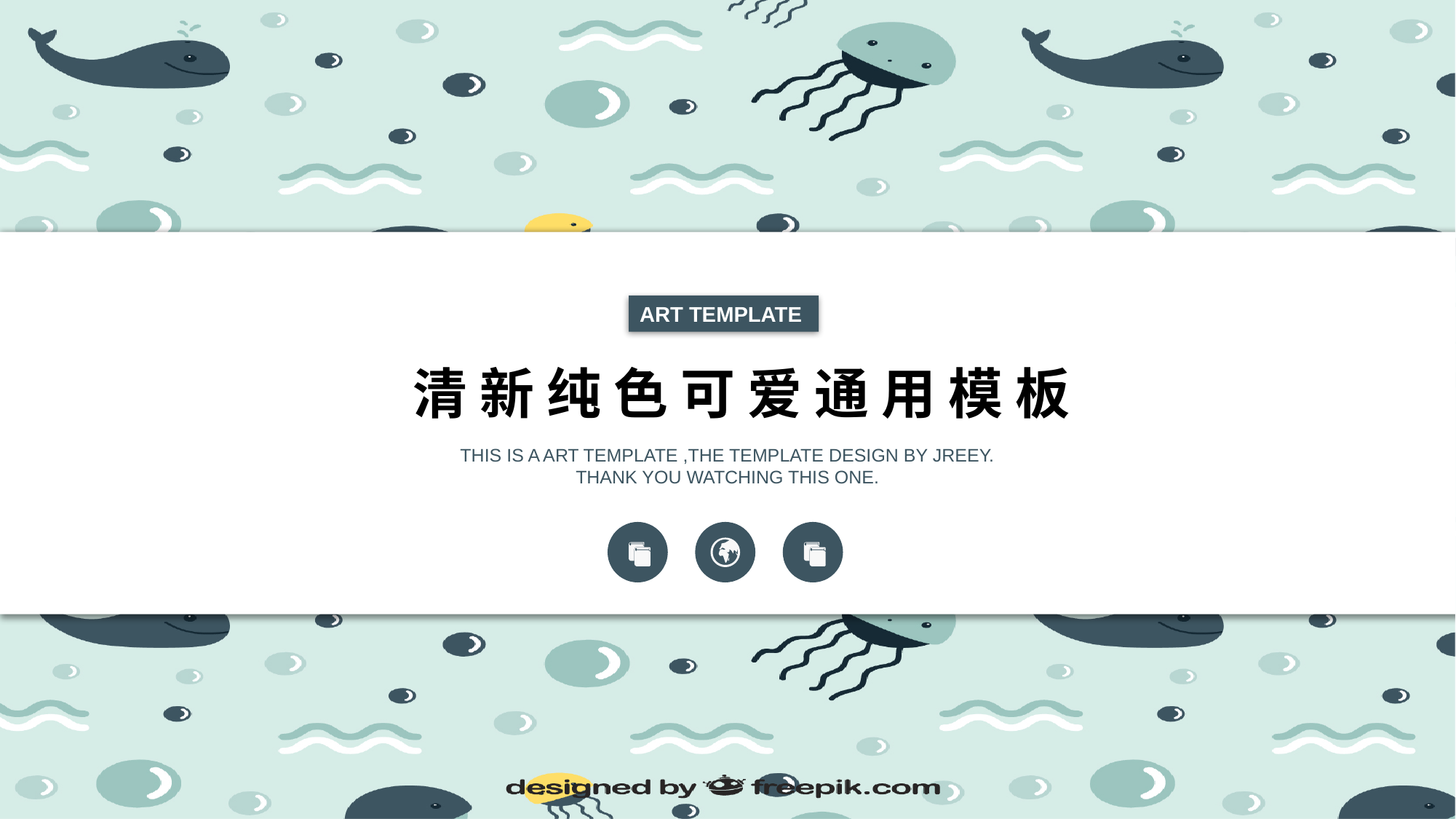

ART TEMPLATE
 清 新 纯 色 可 爱 通 用 模 板
THIS IS A ART TEMPLATE ,THE TEMPLATE DESIGN BY JREEY. THANK YOU WATCHING THIS ONE.